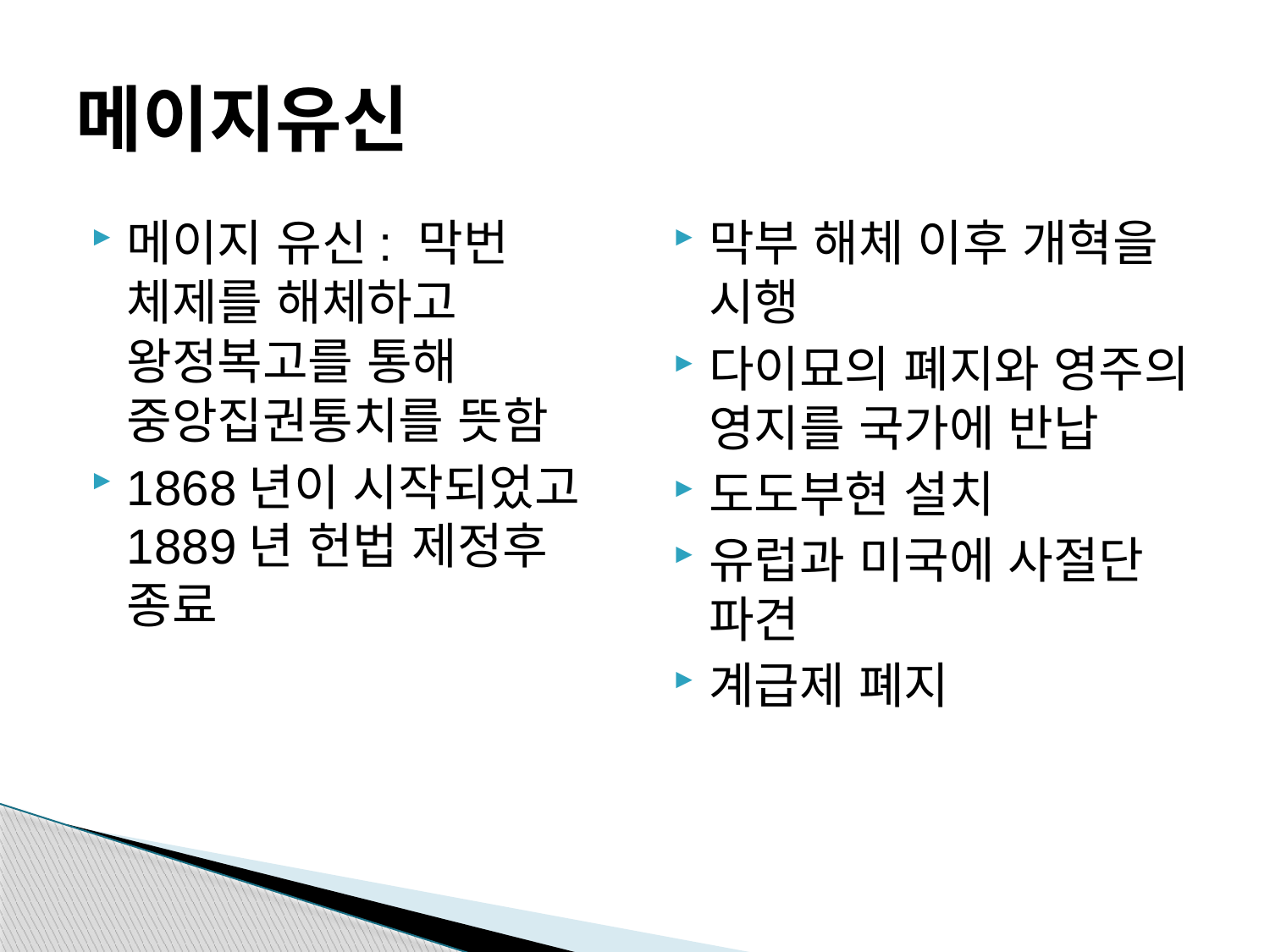

# 메이지유신
메이지 유신: 막번 체제를 해체하고 왕정복고를 통해 중앙집권통치를 뜻함
1868년이 시작되었고 1889년 헌법 제정후 종료

막부 해체 이후 개혁을 시행
다이묘의 폐지와 영주의 영지를 국가에 반납
도도부현 설치
유럽과 미국에 사절단 파견
계급제 폐지